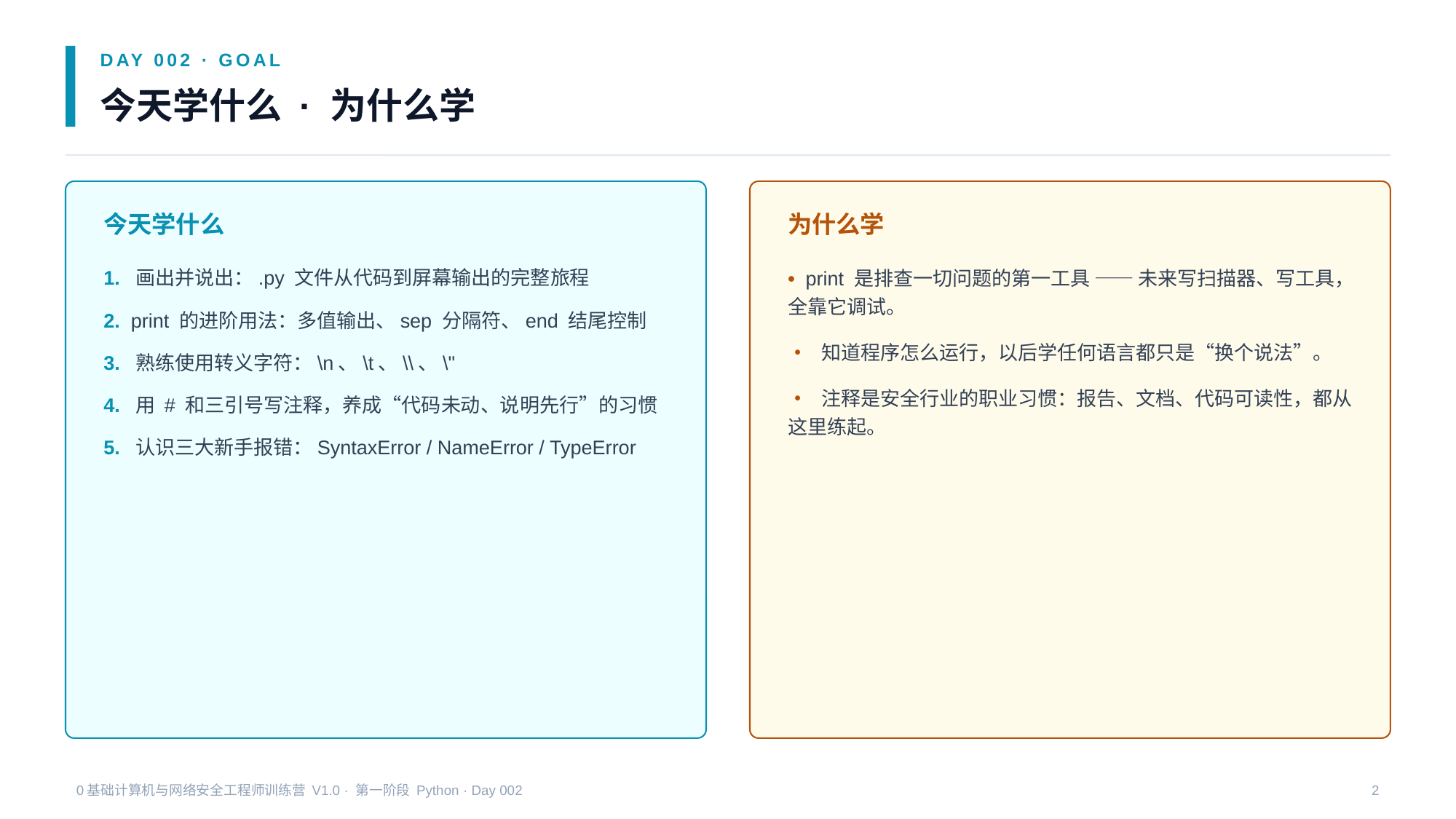

DAY 002 · GOAL

今天学什么 · 为什么学

今天学什么
为什么学
1.  画出并说出：.py 文件从代码到屏幕输出的完整旅程
2.  print 的进阶用法：多值输出、sep 分隔符、end 结尾控制
3.  熟练使用转义字符：\n、\t、\\、\"
4.  用 # 和三引号写注释，养成“代码未动、说明先行”的习惯
5.  认识三大新手报错：SyntaxError / NameError / TypeError
•  print 是排查一切问题的第一工具 —— 未来写扫描器、写工具，全靠它调试。
•  知道程序怎么运行，以后学任何语言都只是“换个说法”。
•  注释是安全行业的职业习惯：报告、文档、代码可读性，都从这里练起。
0基础计算机与网络安全工程师训练营 V1.0 · 第一阶段 Python · Day 002
2